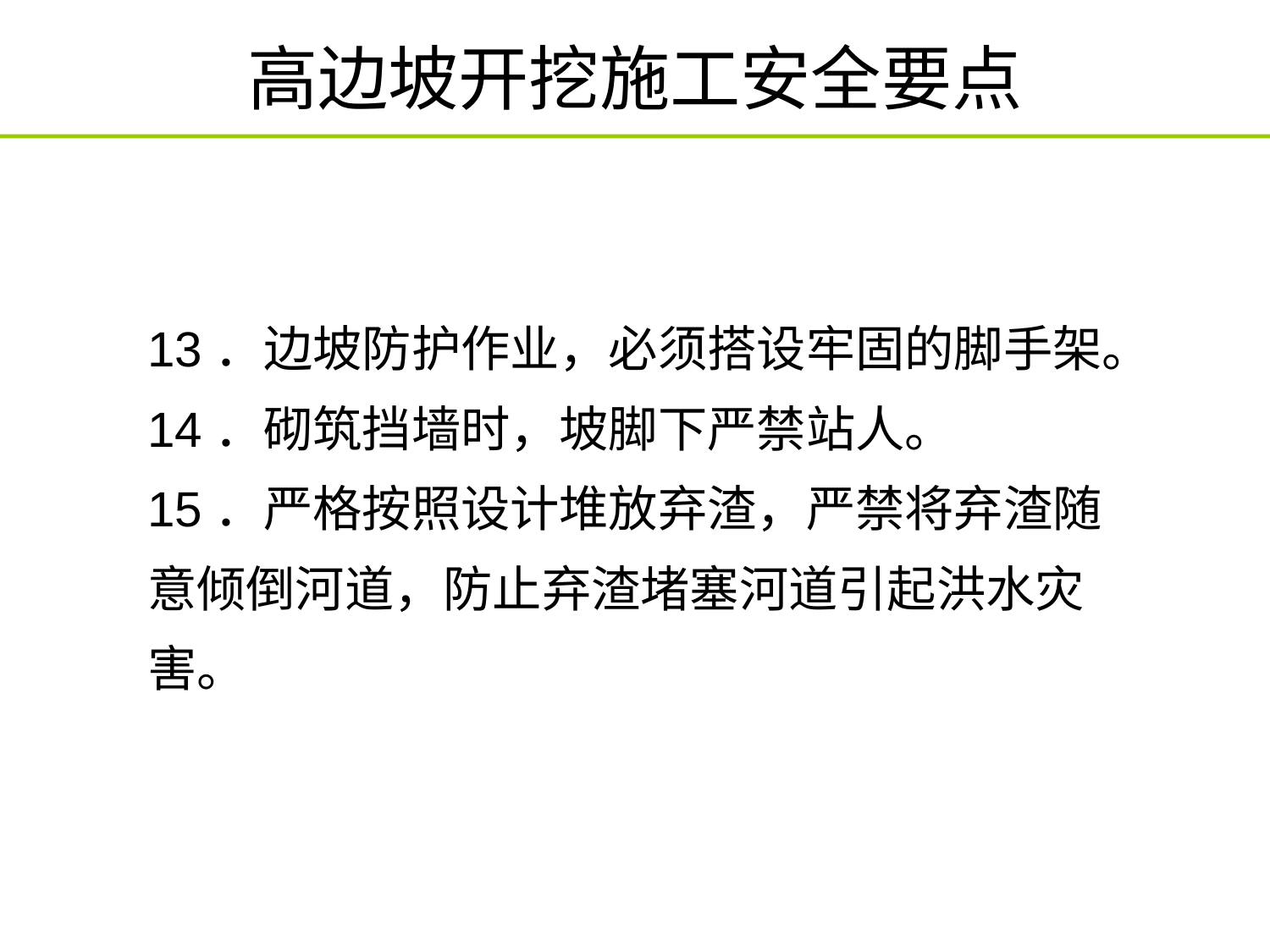

# 高边坡开挖施工安全要点

13．边坡防护作业，必须搭设牢固的脚手架。
14．砌筑挡墙时，坡脚下严禁站人。
15．严格按照设计堆放弃渣，严禁将弃渣随意倾倒河道，防止弃渣堵塞河道引起洪水灾害。